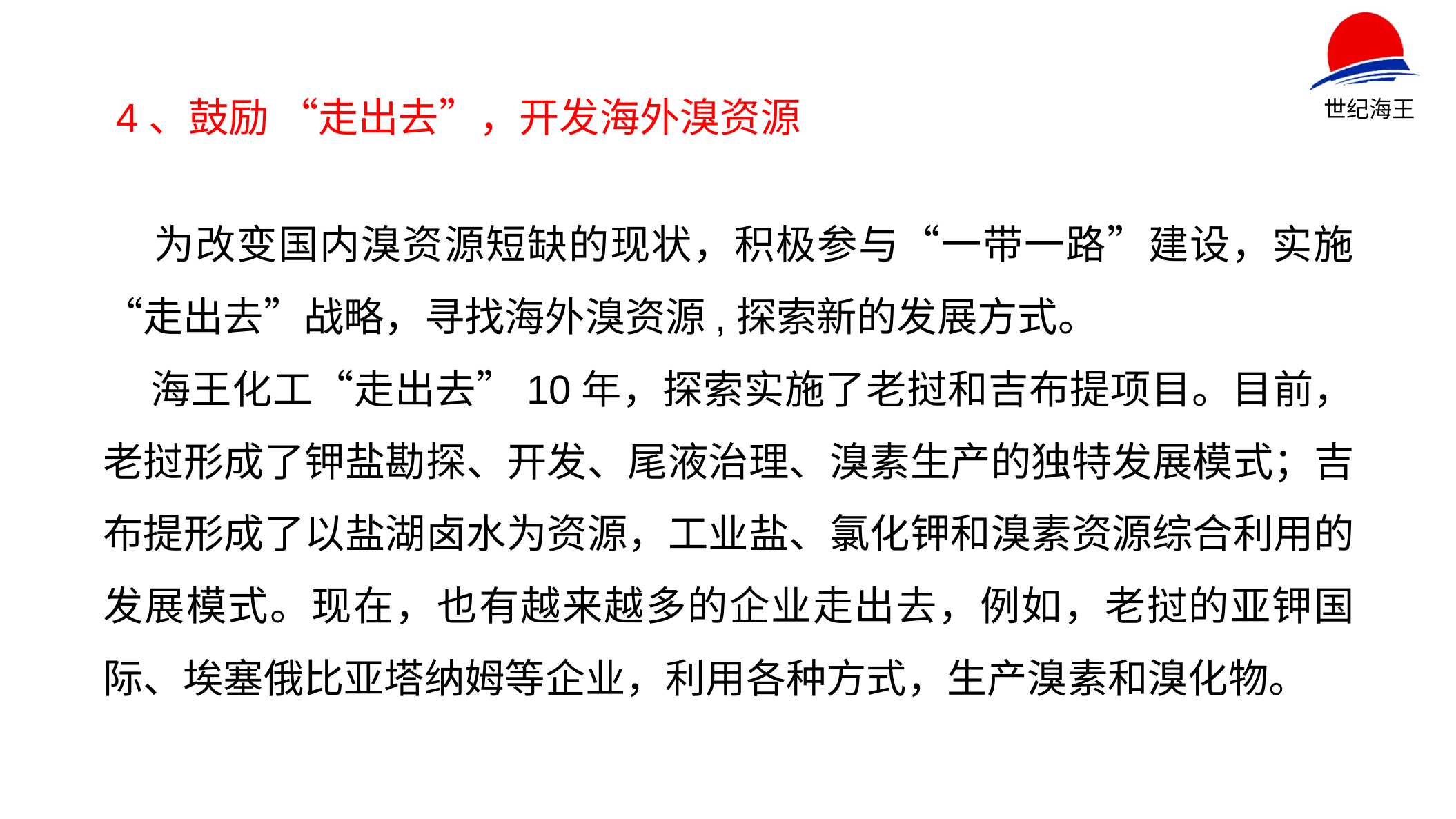

4、鼓励 “走出去”，开发海外溴资源
    为改变国内溴资源短缺的现状，积极参与“一带一路”建设，实施“走出去”战略，寻找海外溴资源,探索新的发展方式。
    海王化工“走出去”10年，探索实施了老挝和吉布提项目。目前，老挝形成了钾盐勘探、开发、尾液治理、溴素生产的独特发展模式；吉布提形成了以盐湖卤水为资源，工业盐、氯化钾和溴素资源综合利用的发展模式。现在，也有越来越多的企业走出去，例如，老挝的亚钾国际、埃塞俄比亚塔纳姆等企业，利用各种方式，生产溴素和溴化物。